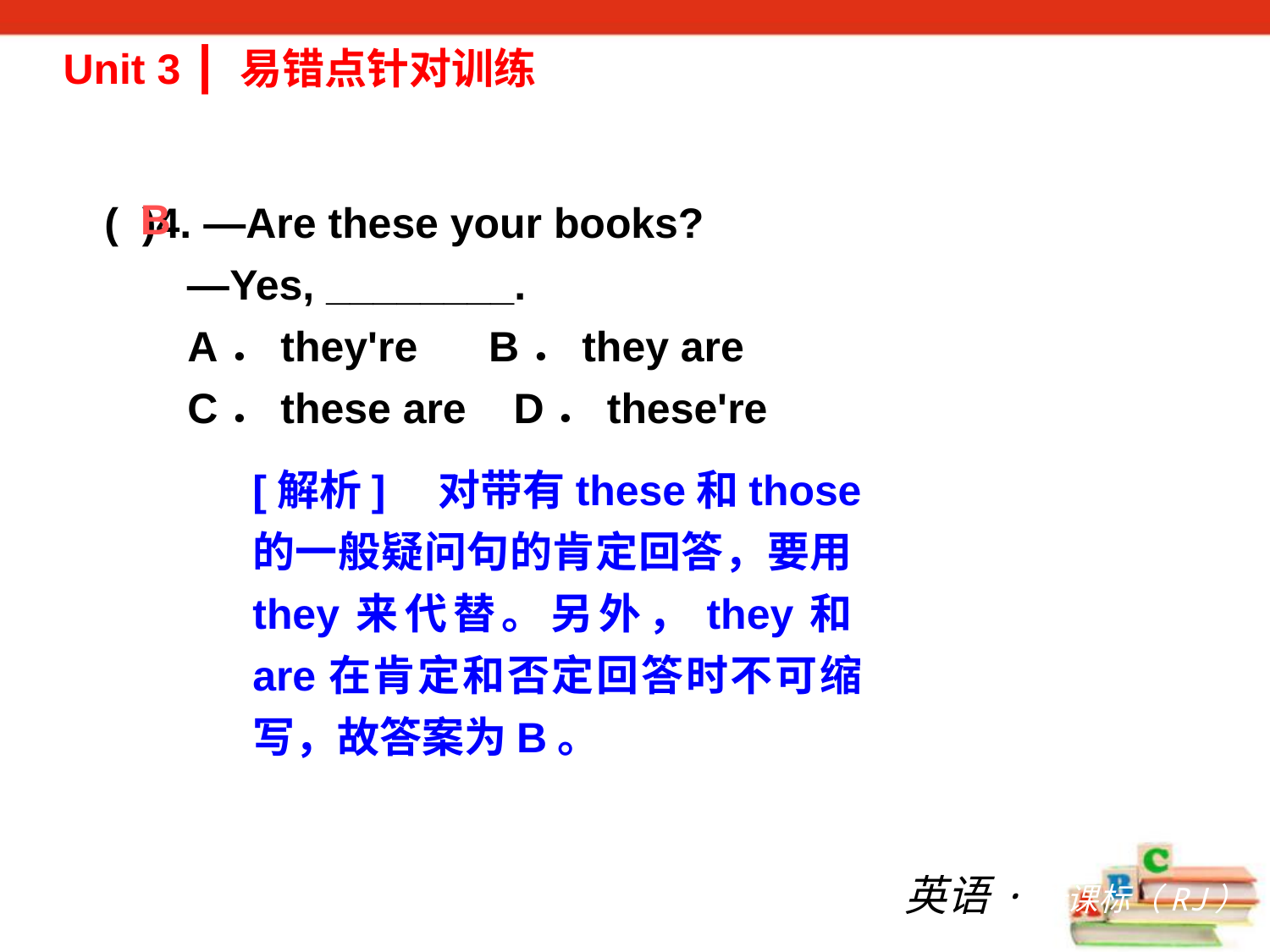

Unit 3 ┃ 易错点针对训练

(  )4. —Are these your books?
       —Yes, ________.
       A．they're      B．they are
       C．these are    D．these're

B
[解析]　对带有these和those的一般疑问句的肯定回答，要用they来代替。另外，they和are在肯定和否定回答时不可缩写，故答案为B。
英语·新课标（RJ）